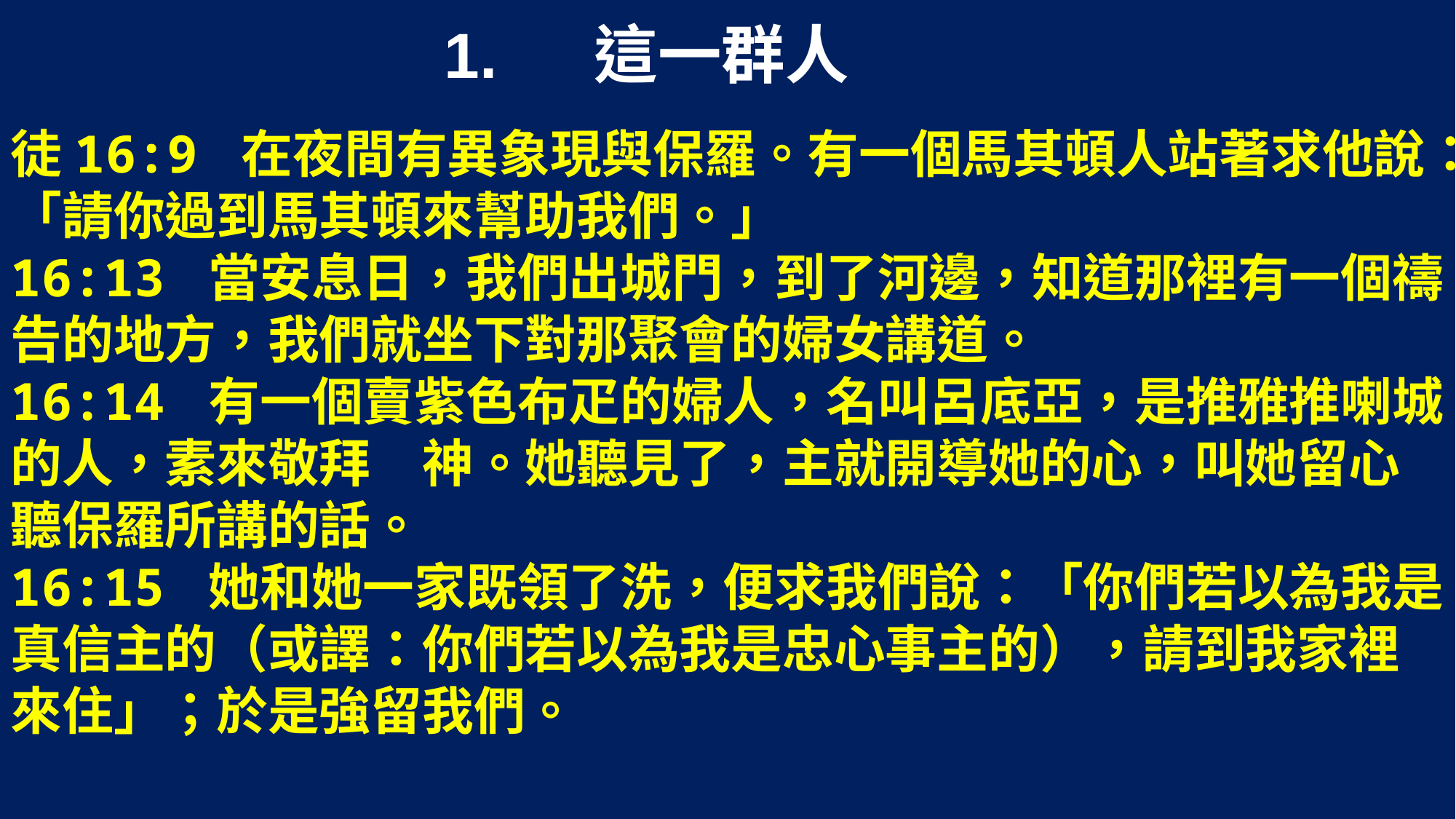

1. 　這一群人

徒16:9 在夜間有異象現與保羅。有一個馬其頓人站著求他說：「請你過到馬其頓來幫助我們。」
16:13 當安息日，我們出城門，到了河邊，知道那裡有一個禱告的地方，我們就坐下對那聚會的婦女講道。
16:14 有一個賣紫色布疋的婦人，名叫呂底亞，是推雅推喇城的人，素來敬拜　神。她聽見了，主就開導她的心，叫她留心聽保羅所講的話。
16:15 她和她一家既領了洗，便求我們說：「你們若以為我是真信主的（或譯：你們若以為我是忠心事主的），請到我家裡來住」；於是強留我們。

# 下